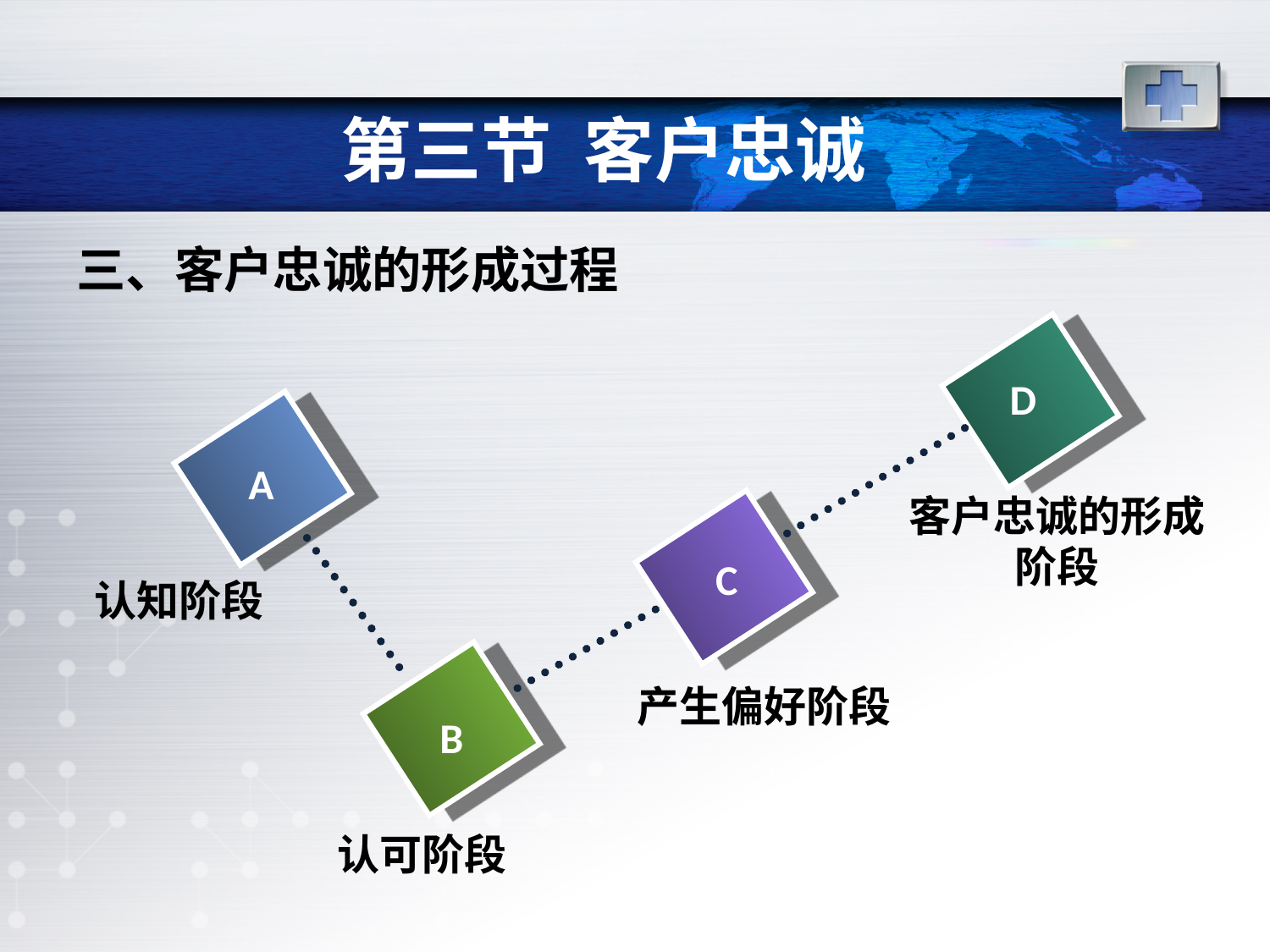

# 第三节  客户忠诚
三、客户忠诚的形成过程

D

A
客户忠诚的形成阶段

C
认知阶段

产生偏好阶段
B
认可阶段